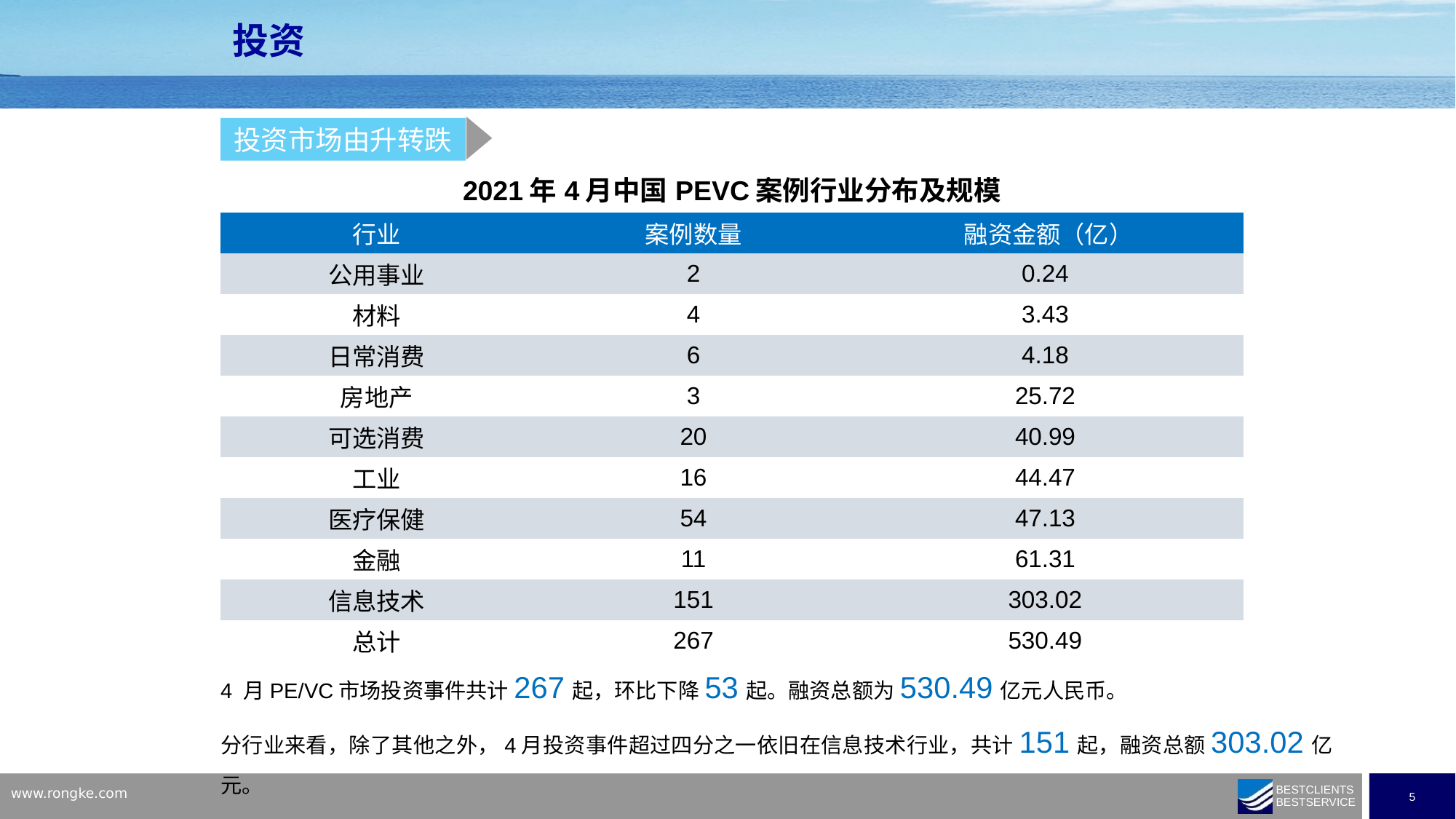

投资
投资市场由升转跌

| 2021年4月中国PEVC案例行业分布及规模 |  |  |
| --- | --- | --- |
| 行业 | 案例数量 | 融资金额（亿） |
| 公用事业 | 2 | 0.24 |
| 材料 | 4 | 3.43 |
| 日常消费 | 6 | 4.18 |
| 房地产 | 3 | 25.72 |
| 可选消费 | 20 | 40.99 |
| 工业 | 16 | 44.47 |
| 医疗保健 | 54 | 47.13 |
| 金融 | 11 | 61.31 |
| 信息技术 | 151 | 303.02 |
| 总计 | 267 | 530.49 |
4 月PE/VC市场投资事件共计267起，环比下降53起。融资总额为530.49亿元人民币。
分行业来看，除了其他之外，4月投资事件超过四分之一依旧在信息技术行业，共计151起，融资总额303.02亿元。